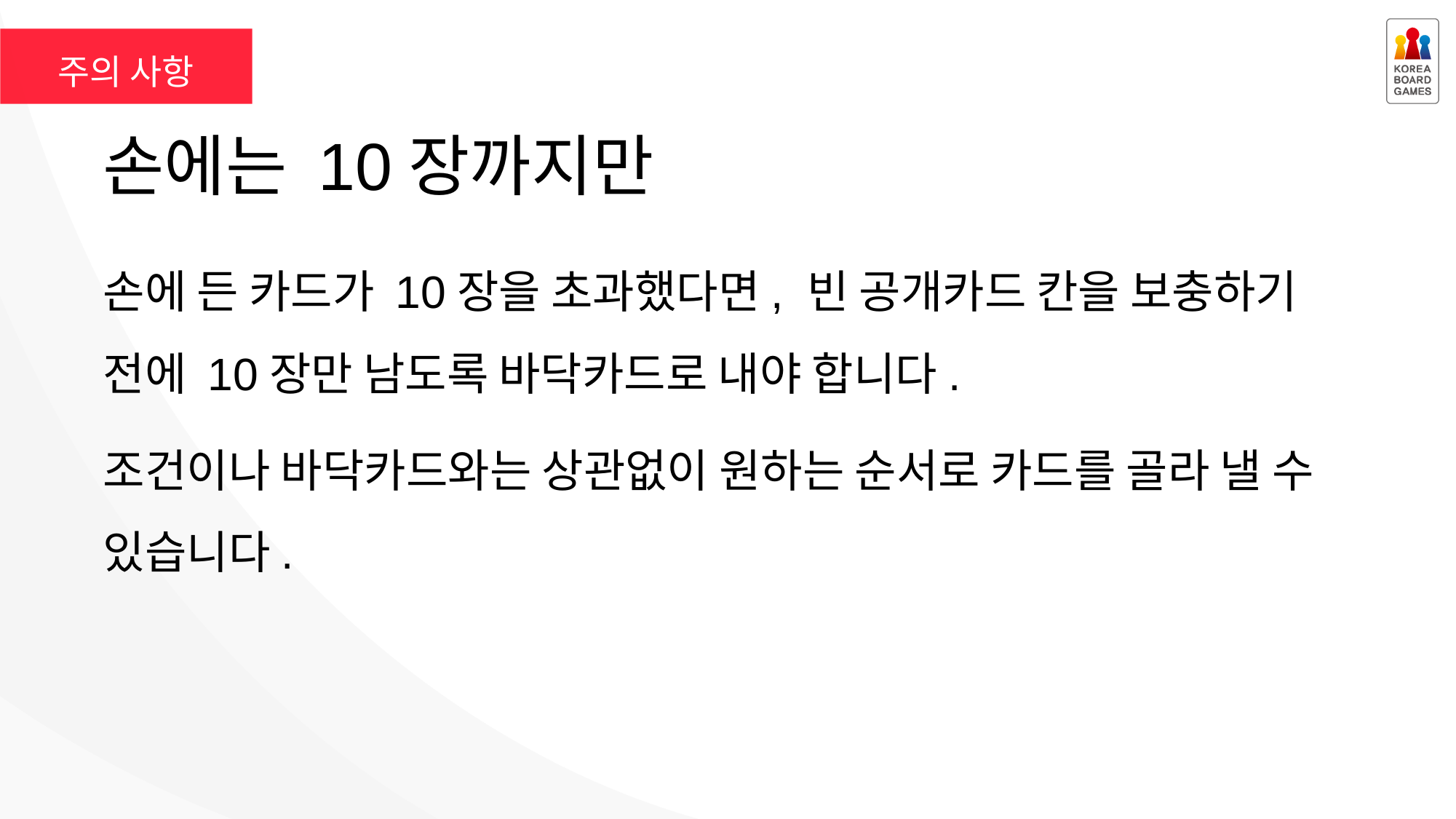

주의 사항
# 손에는 10장까지만
손에 든 카드가 10장을 초과했다면, 빈 공개카드 칸을 보충하기 전에 10장만 남도록 바닥카드로 내야 합니다.
조건이나 바닥카드와는 상관없이 원하는 순서로 카드를 골라 낼 수 있습니다.